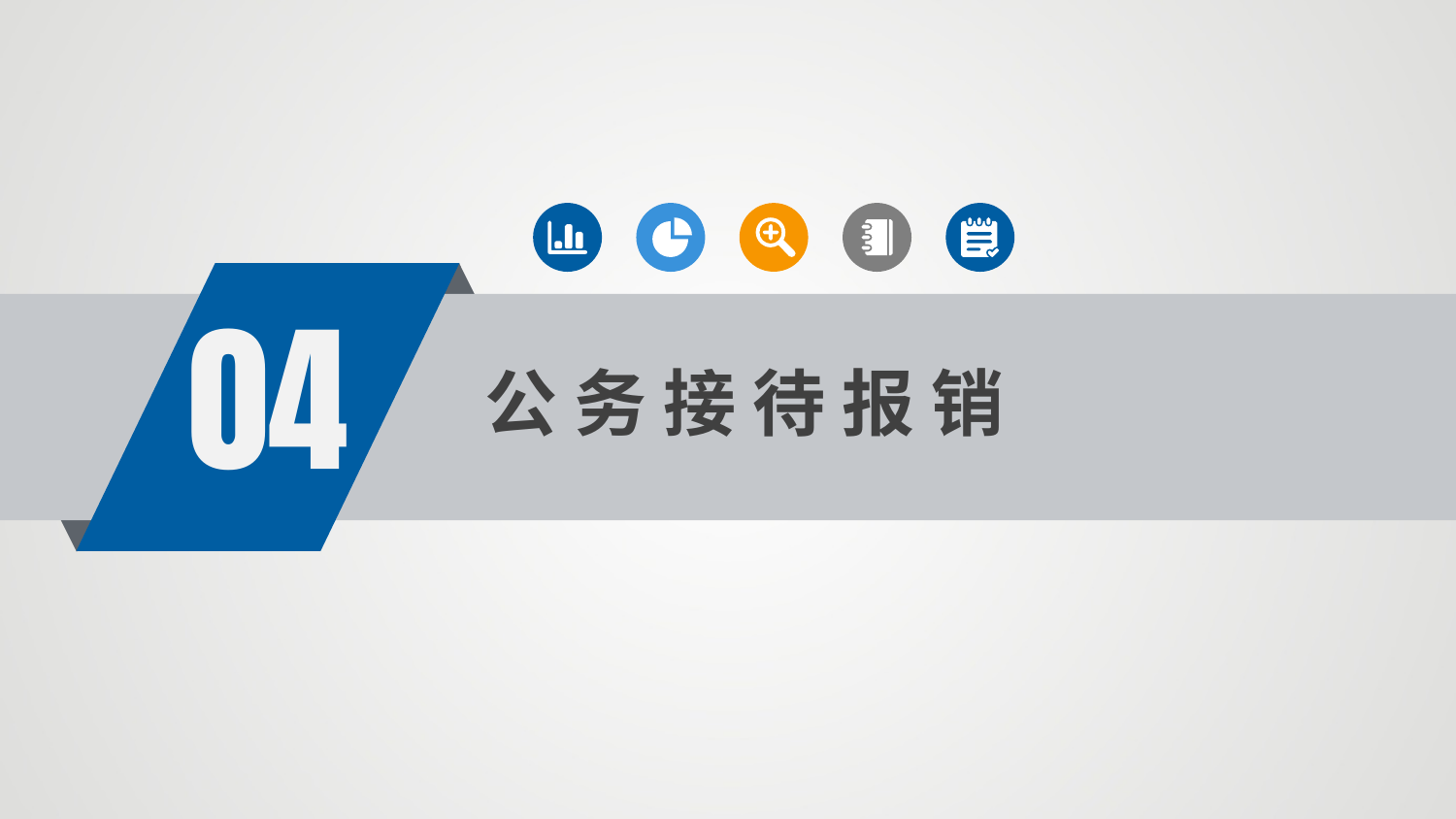

04

公 务 接 待 报 销